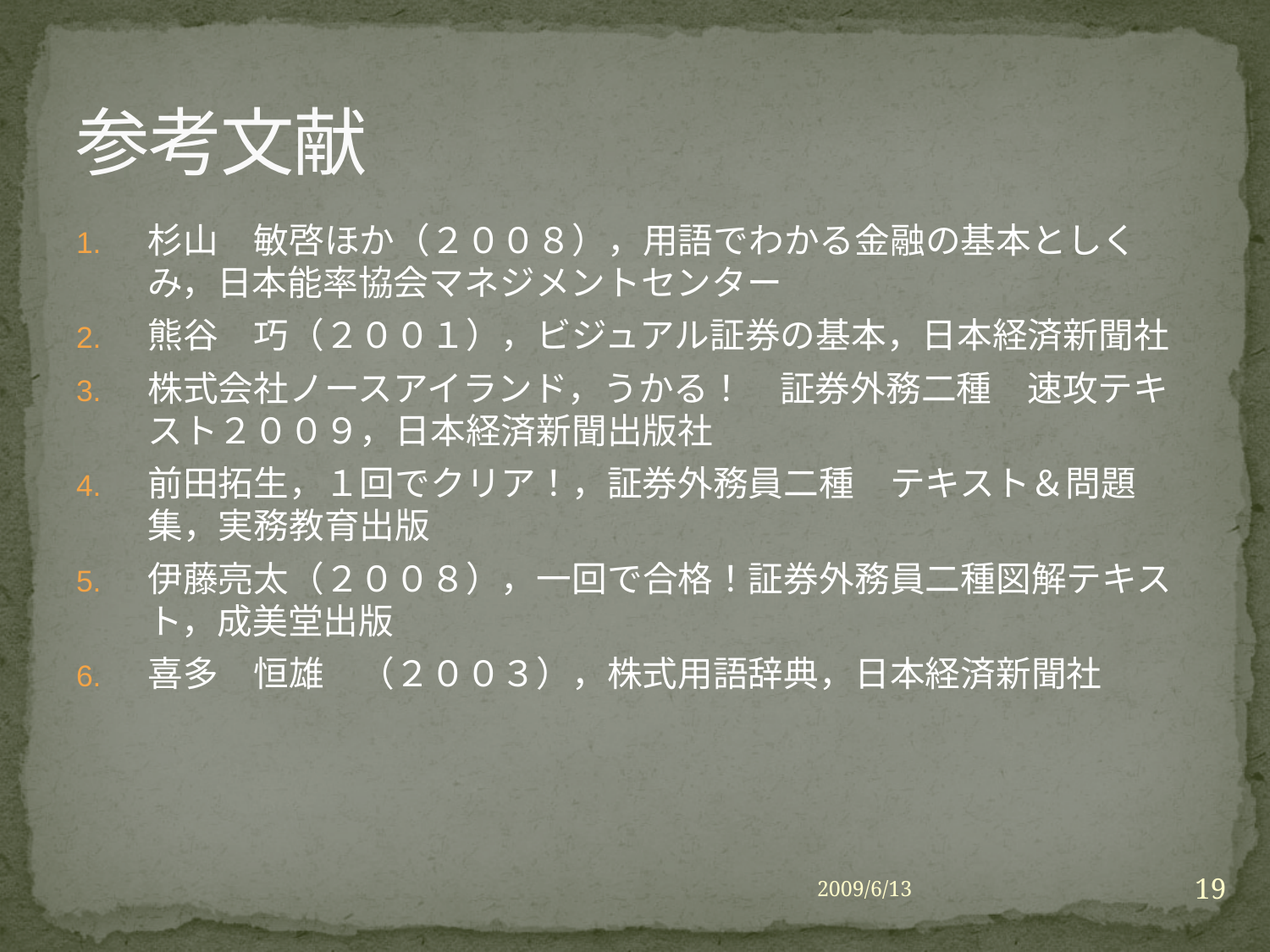

# 参考文献
杉山　敏啓ほか（２００８），用語でわかる金融の基本としくみ，日本能率協会マネジメントセンター
熊谷　巧（２００１），ビジュアル証券の基本，日本経済新聞社
株式会社ノースアイランド，うかる！　証券外務二種　速攻テキスト２００９，日本経済新聞出版社
前田拓生，１回でクリア！，証券外務員二種　テキスト＆問題集，実務教育出版
伊藤亮太（２００８），一回で合格！証券外務員二種図解テキスト，成美堂出版
喜多　恒雄　（２００３），株式用語辞典，日本経済新聞社

19
2009/6/13